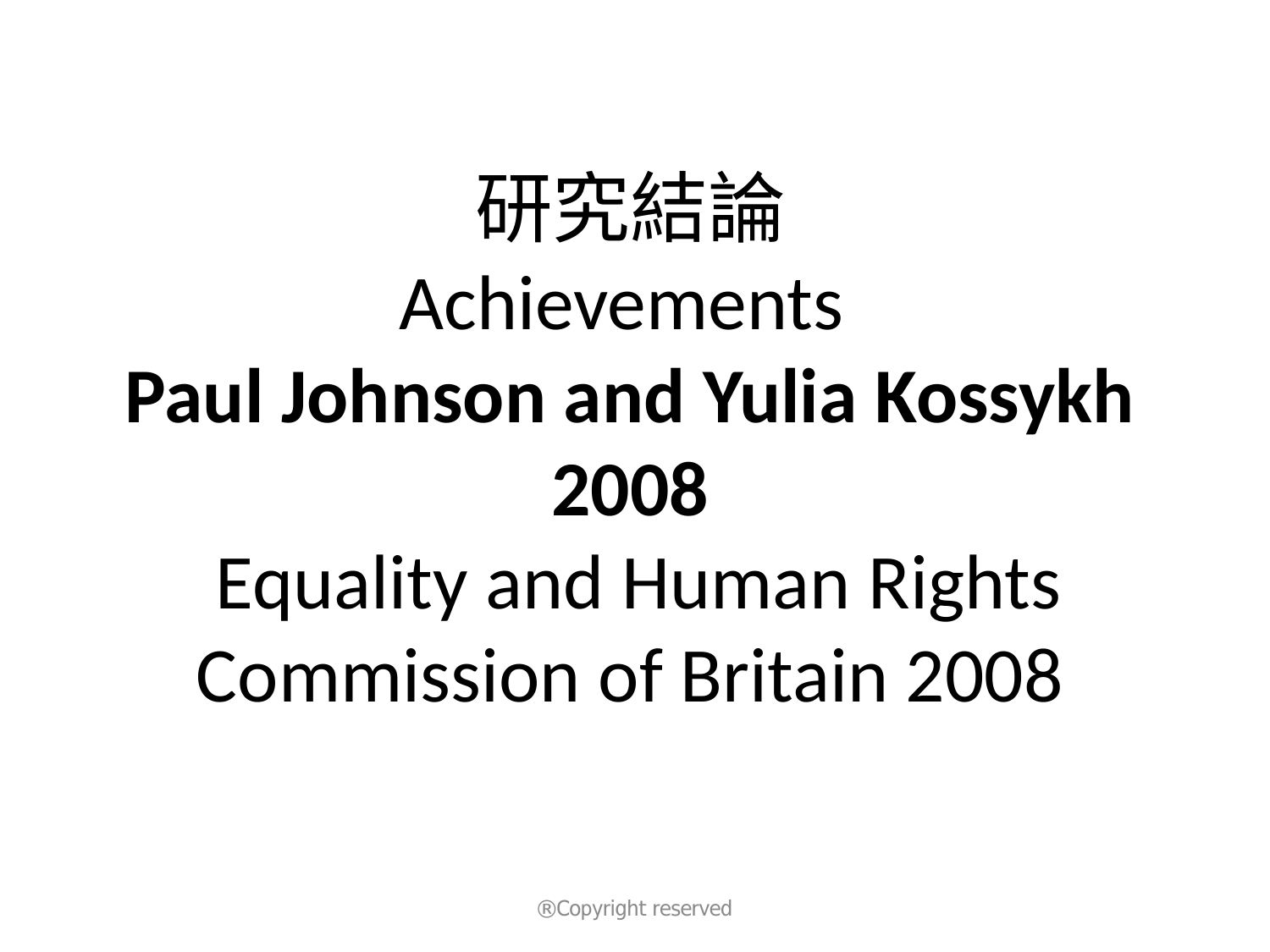

研究結論
Achievements
Paul Johnson and Yulia Kossykh 2008
 Equality and Human Rights Commission of Britain 2008
®Copyright reserved